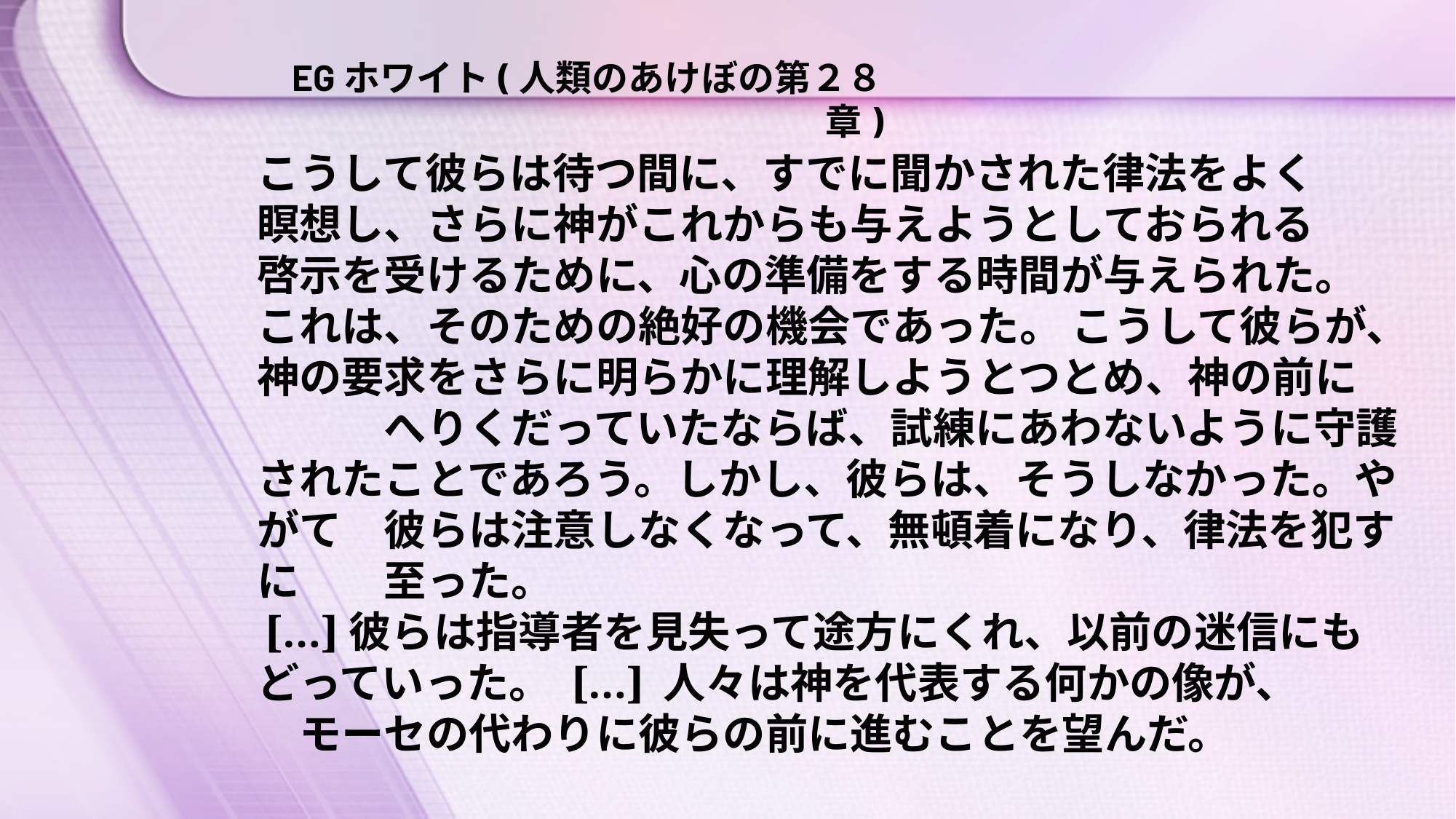

EGホワイト(人類のあけぼの第２８章)
こうして彼らは待つ間に、すでに聞かされた律法をよく　　瞑想し、さらに神がこれからも与えようとしておられる　　啓示を受けるために、心の準備をする時間が与えられた。　これは、そのための絶好の機会であった。 こうして彼らが、神の要求をさらに明らかに理解しようとつとめ、神の前に　　　　へりくだっていたならば、試練にあわないように守護されたことであろう。しかし、彼らは、そうしなかった。やがて　彼らは注意しなくなって、無頓着になり、律法を犯すに　　至った。
 […]彼らは指導者を見失って途方にくれ、以前の迷信にもどっていった。 […] 人々は神を代表する何かの像が、　　　モーセの代わりに彼らの前に進むことを望んだ。